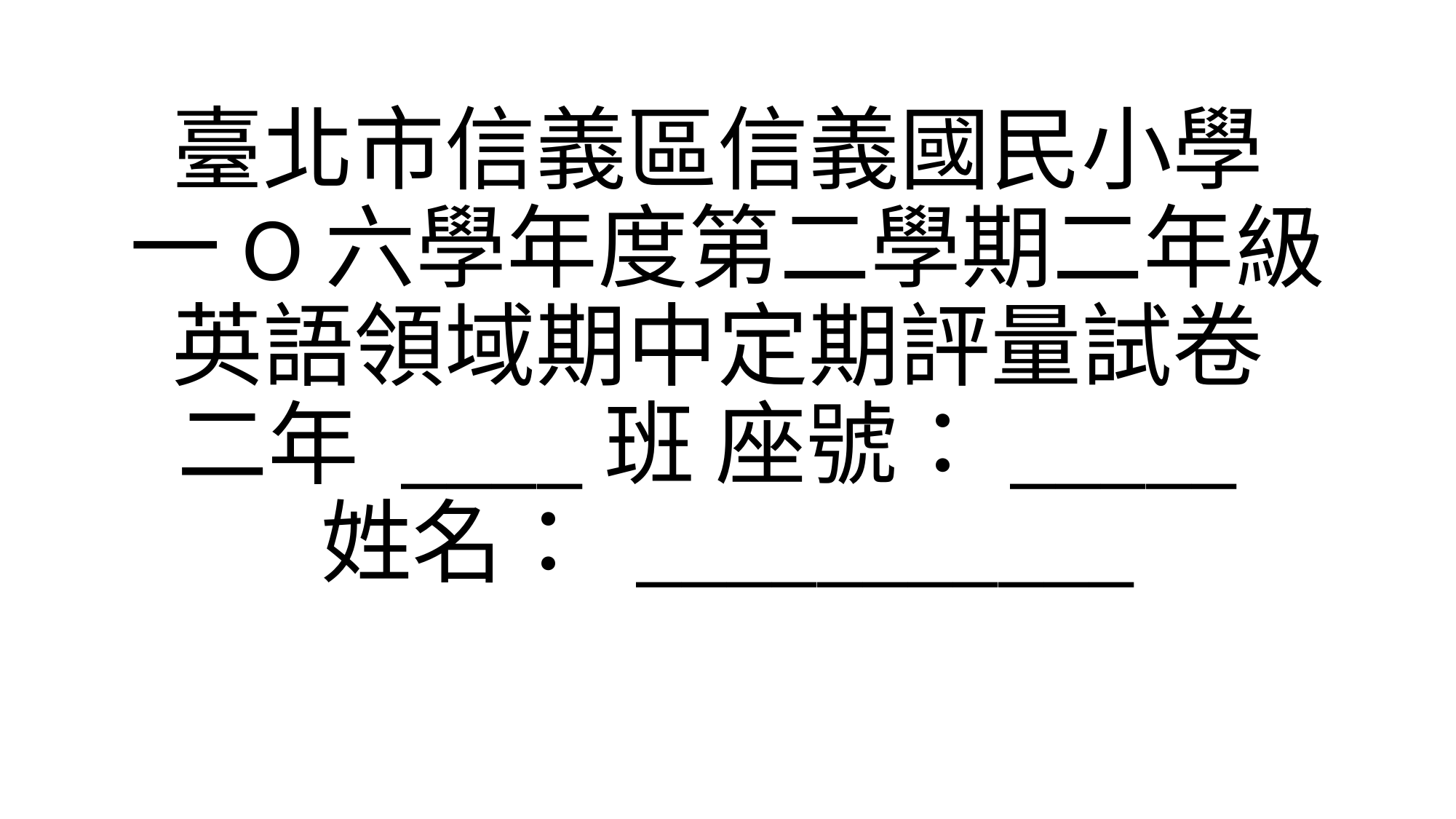

# 臺北市信義區信義國民小學 一O六學年度第二學期二年級 英語領域期中定期評量試卷 二年 ____班 座號：_____ 姓名： ___________